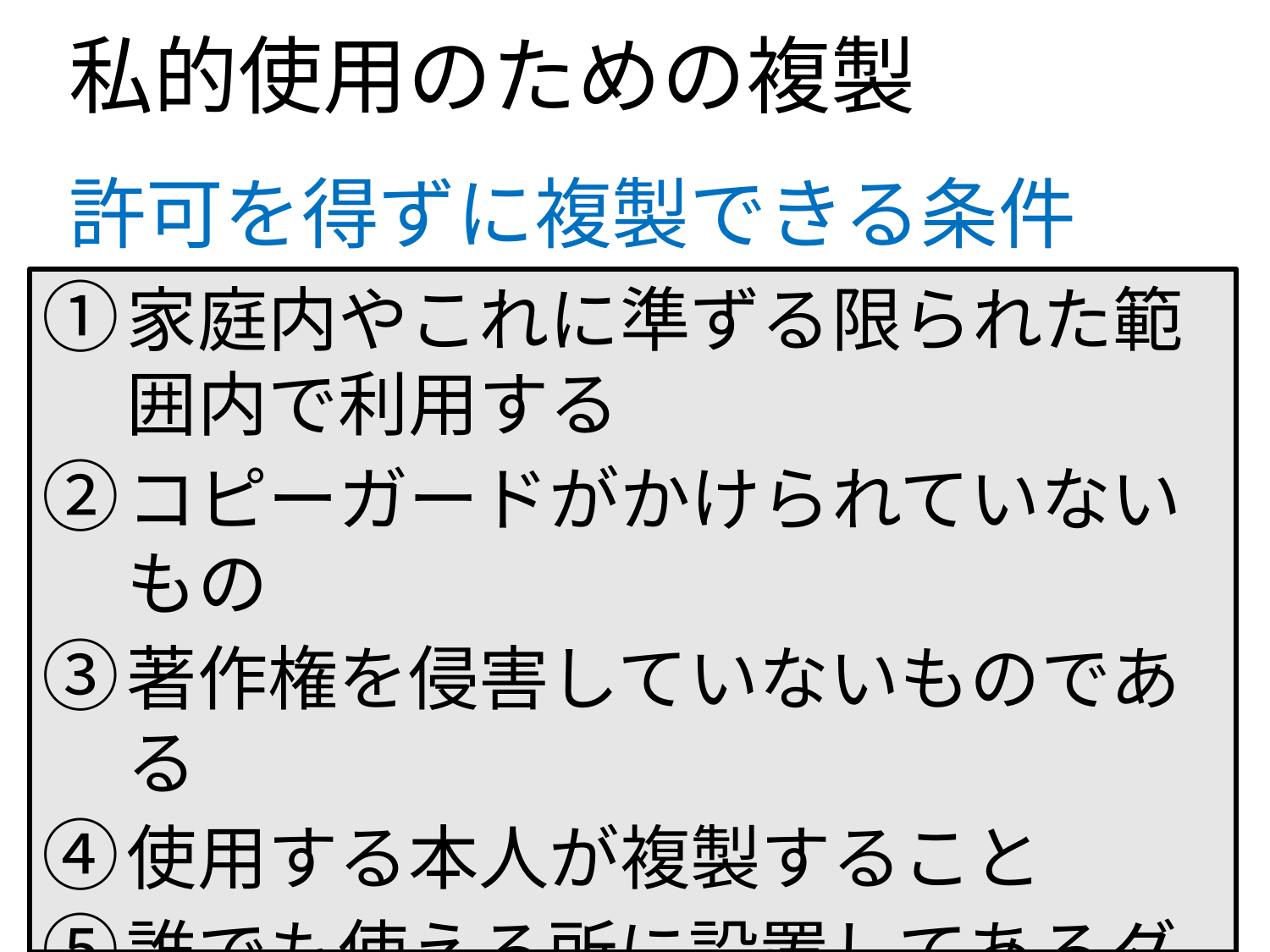

私的使用のための複製
許可を得ずに複製できる条件
家庭内やこれに準ずる限られた範囲内で利用する
コピーガードがかけられていないもの
著作権を侵害していないものである
使用する本人が複製すること
誰でも使える所に設置してあるダビング機などを用いないこと